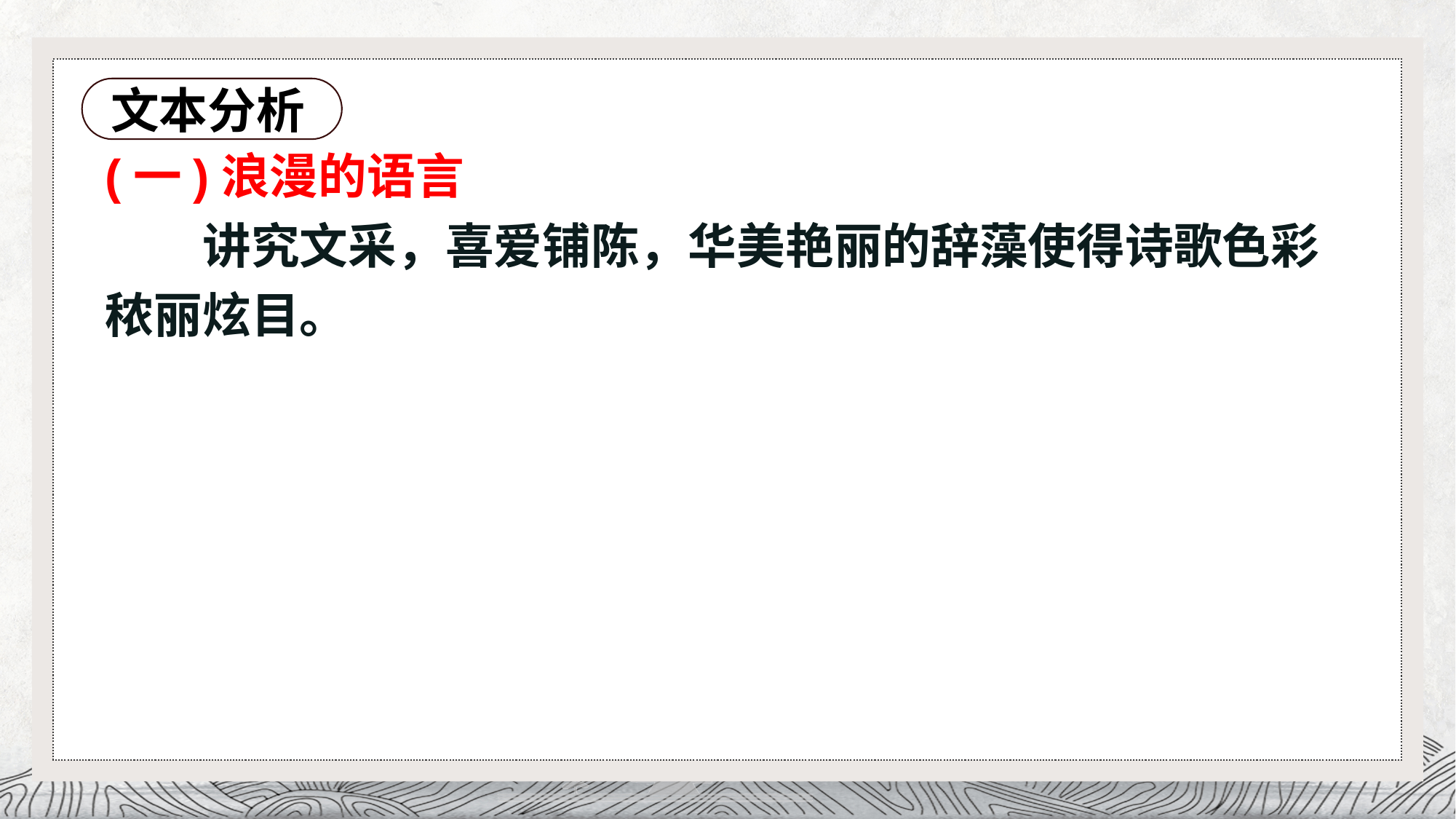

# 文本分析
(一)浪漫的语言
讲究文采，喜爱铺陈，华美艳丽的辞藻使得诗歌色彩秾丽炫目。